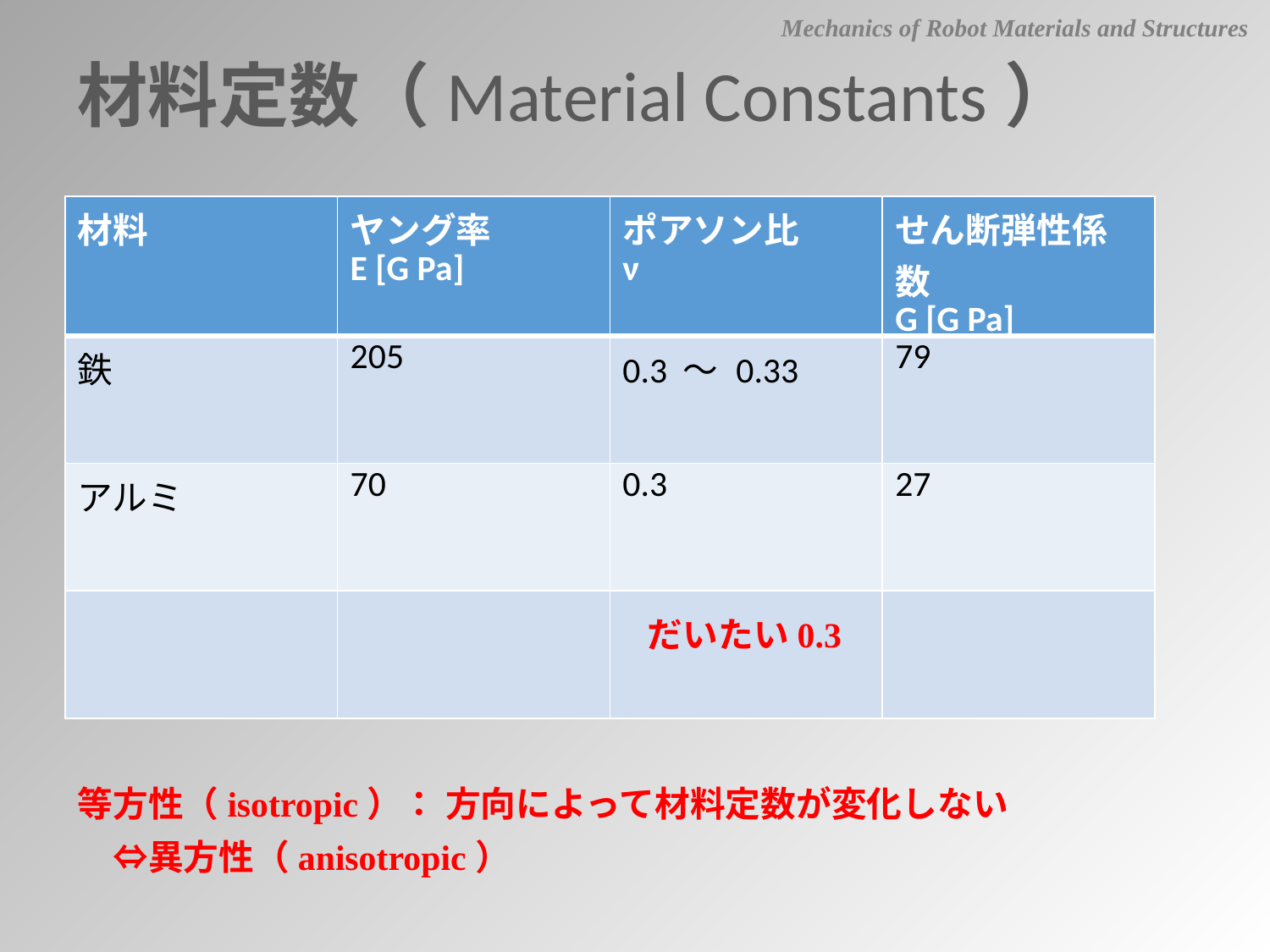

Mechanics of Robot Materials and Structures
材料定数（Material Constants）
| 材料 | ヤング率 E [G Pa] | ポアソン比 ν | せん断弾性係数 G [G Pa] |
| --- | --- | --- | --- |
| 鉄 | 205 | 0.3 ～ 0.33 | 79 |
| アルミ | 70 | 0.3 | 27 |
|  |  |  |  |
だいたい0.3
等方性（isotropic）： 方向によって材料定数が変化しない
　⇔異方性（anisotropic）